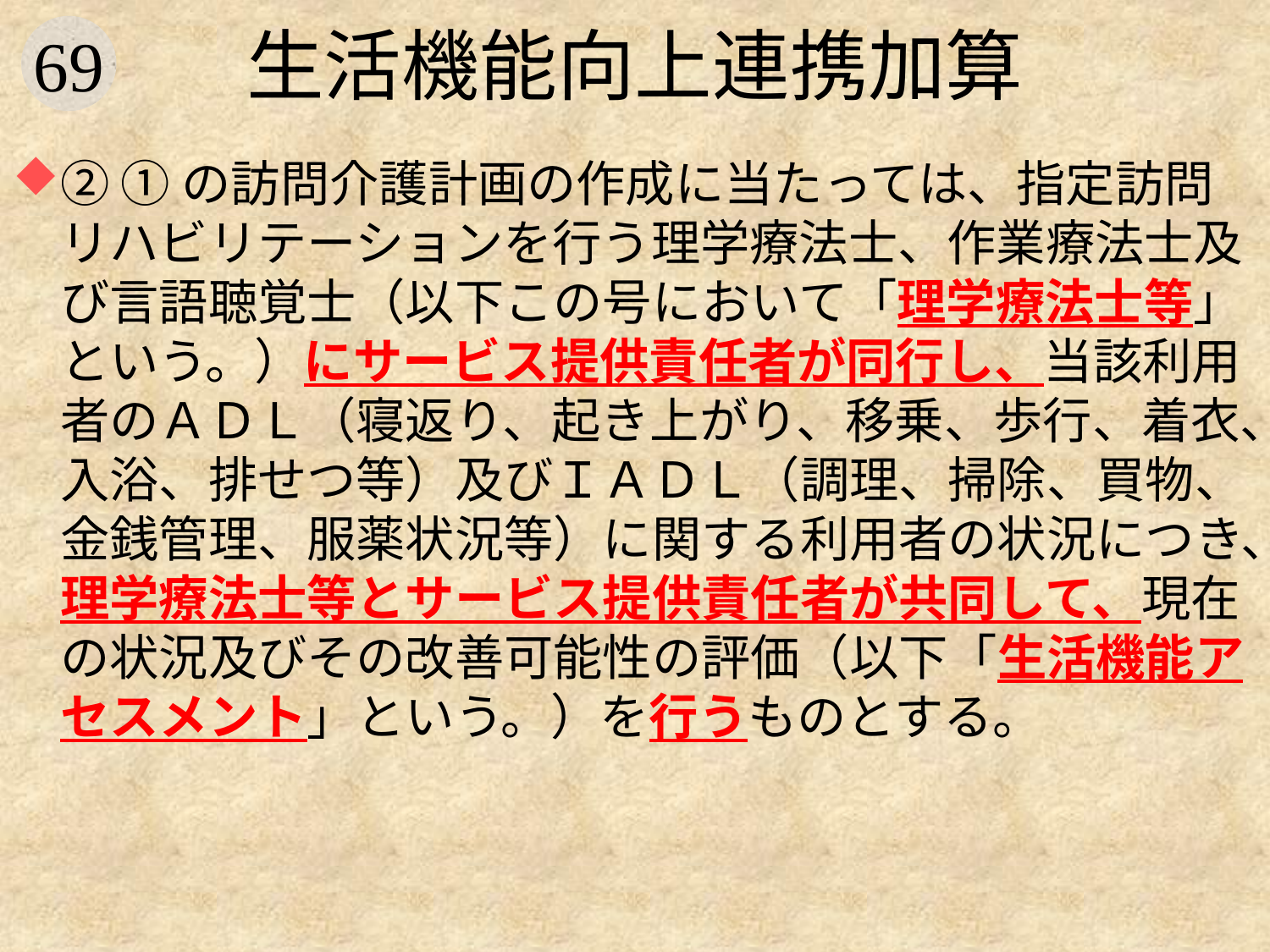

# 生活機能向上連携加算
② ①の訪問介護計画の作成に当たっては、指定訪問リハビリテーションを行う理学療法士、作業療法士及び言語聴覚士（以下この号において「理学療法士等」という。）にサービス提供責任者が同行し、当該利用者のＡＤＬ（寝返り、起き上がり、移乗、歩行、着衣、入浴、排せつ等）及びＩＡＤＬ（調理、掃除、買物、金銭管理、服薬状況等）に関する利用者の状況につき、理学療法士等とサービス提供責任者が共同して、現在の状況及びその改善可能性の評価（以下「生活機能アセスメント」という。）を行うものとする。